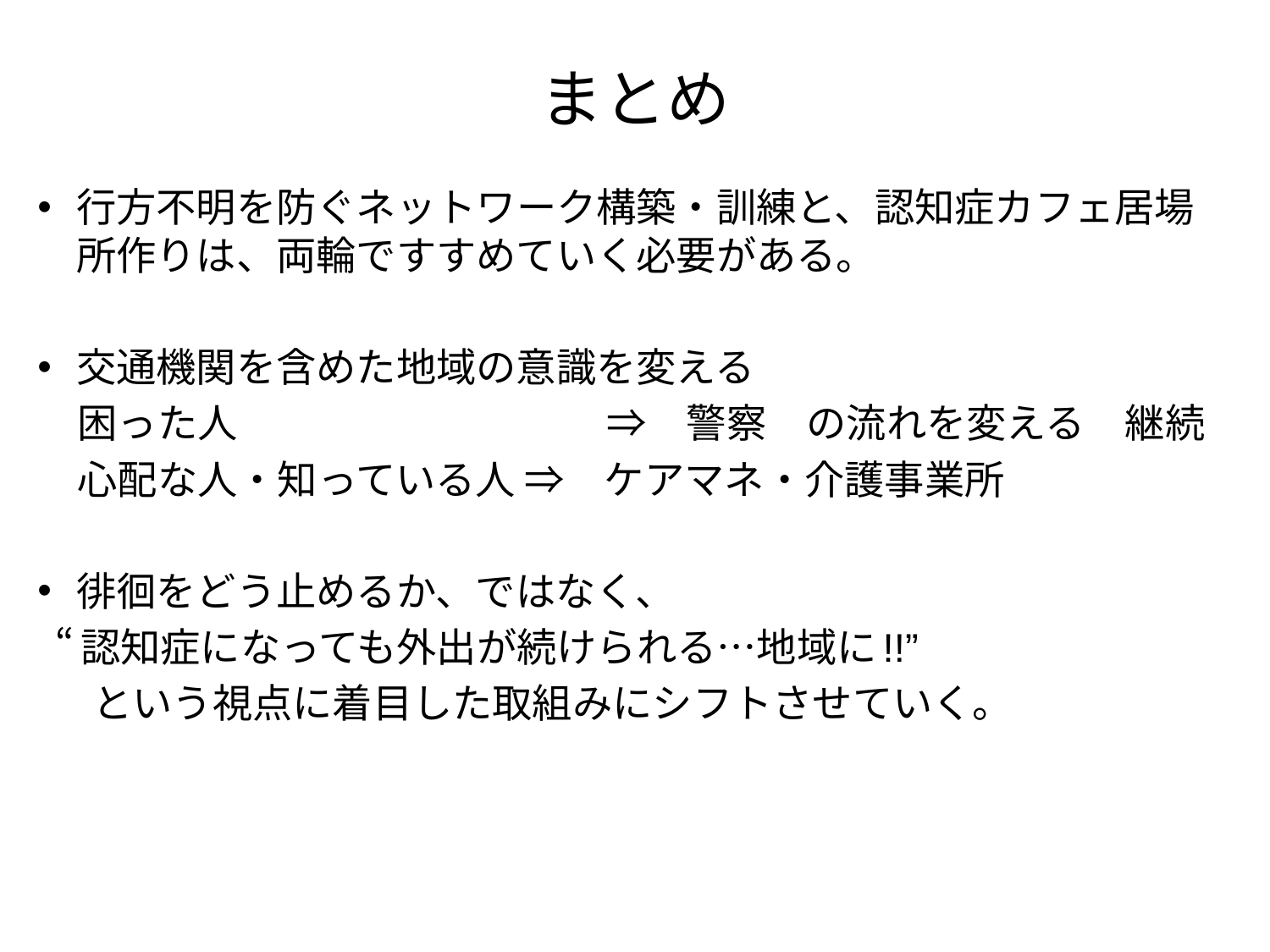

# まとめ
行方不明を防ぐネットワーク構築・訓練と、認知症カフェ居場所作りは、両輪ですすめていく必要がある。

交通機関を含めた地域の意識を変える
　困った人　　　　　　　　　 ⇒　警察　の流れを変える　継続
　心配な人・知っている人 ⇒　ケアマネ・介護事業所

徘徊をどう止めるか、ではなく、
  “認知症になっても外出が続けられる…地域に!!”
 　という視点に着目した取組みにシフトさせていく。